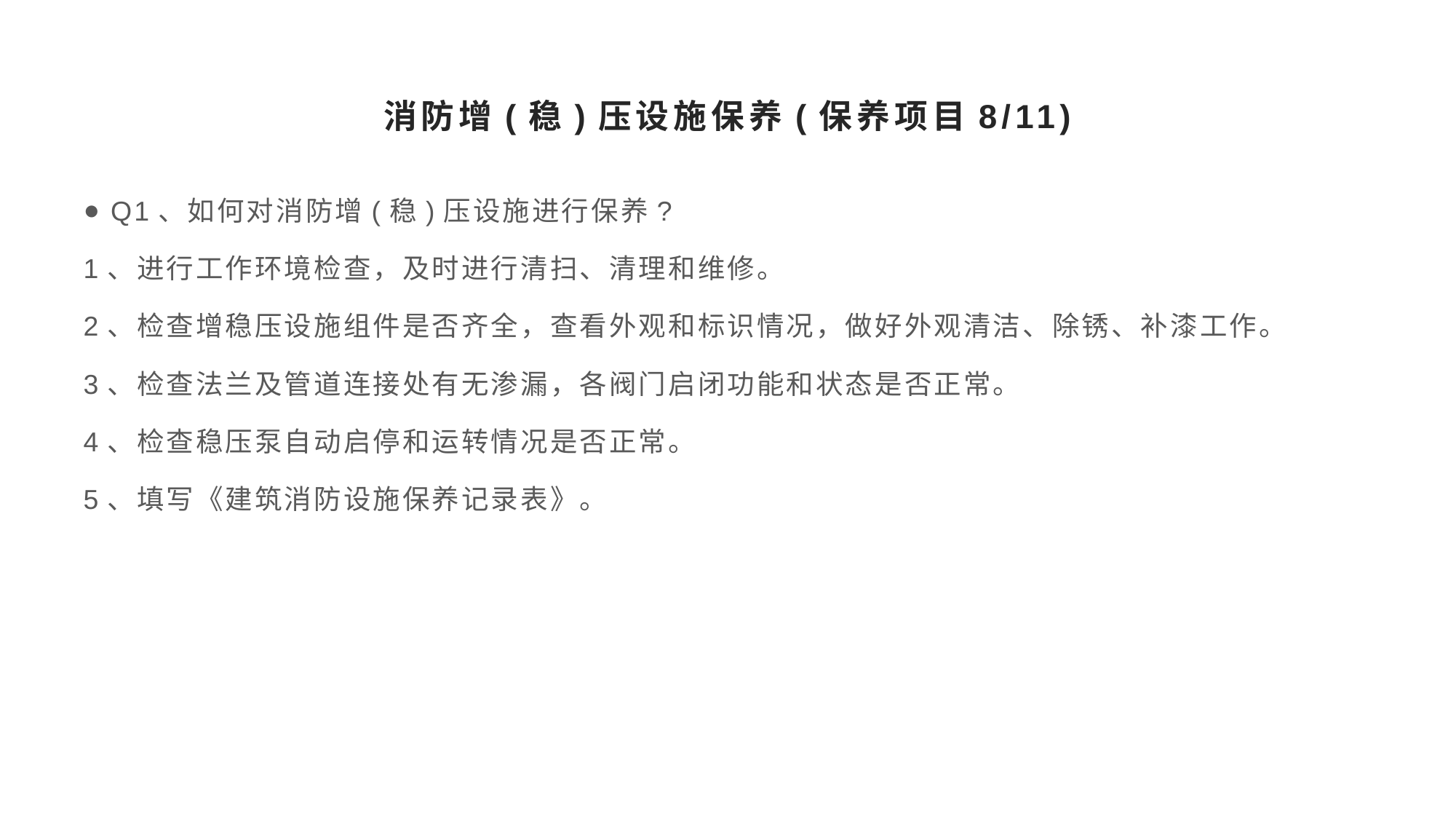

# 消防增(稳)压设施保养(保养项目8/11)
Q1、如何对消防增(稳)压设施进行保养?
1、进行工作环境检查，及时进行清扫、清理和维修。
2、检查增稳压设施组件是否齐全，查看外观和标识情况，做好外观清洁、除锈、补漆工作。
3、检查法兰及管道连接处有无渗漏，各阀门启闭功能和状态是否正常。
4、检查稳压泵自动启停和运转情况是否正常。
5、填写《建筑消防设施保养记录表》。
8